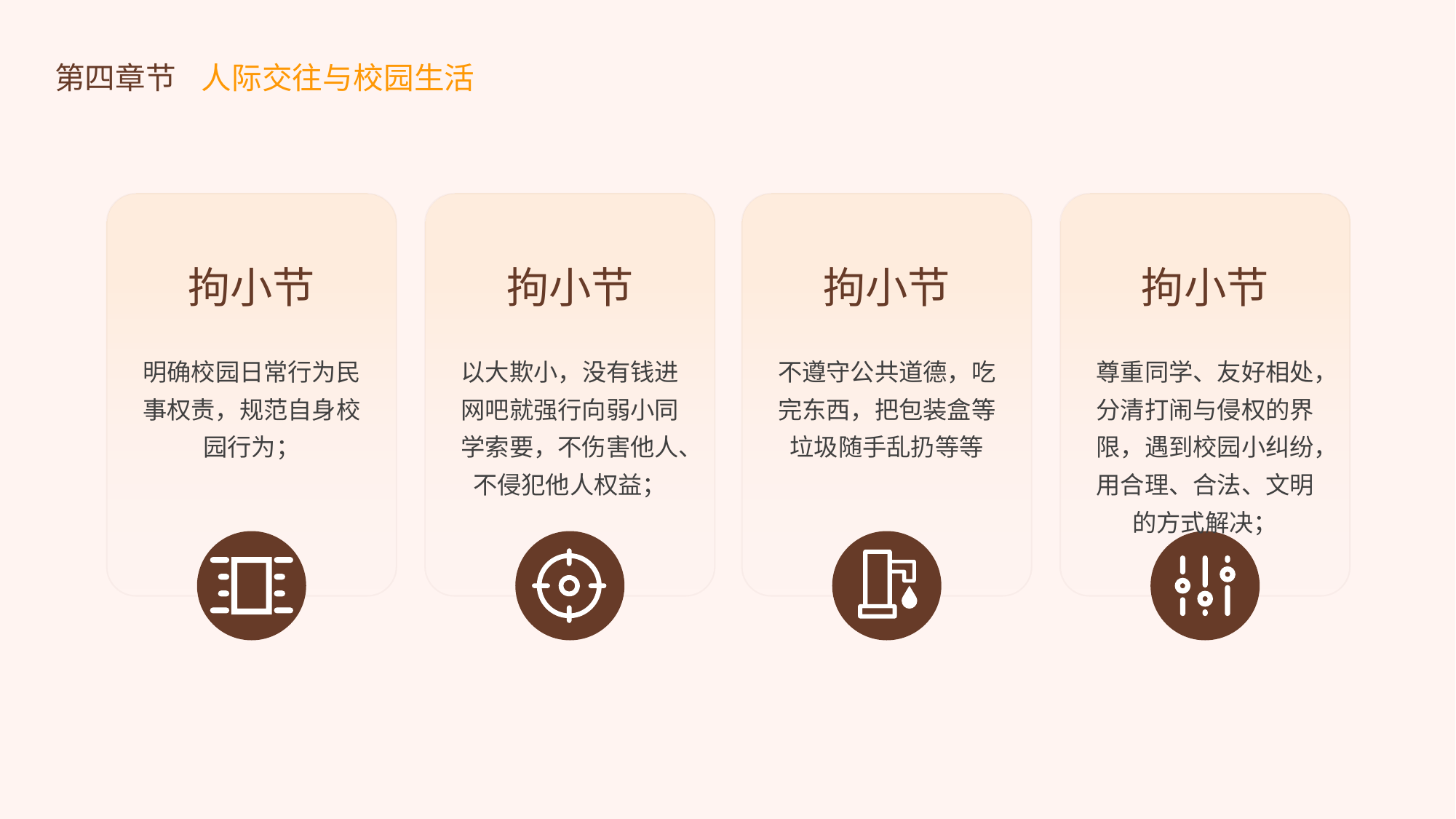

第四章节
人际交往与校园生活

拘小节
拘小节
拘小节
拘小节
明确校园日常行为民事权责，规范自身校园行为；
以大欺小，没有钱进网吧就强行向弱小同学索要，不伤害他人、不侵犯他人权益；
不遵守公共道德，吃完东西，把包装盒等垃圾随手乱扔等等
尊重同学、友好相处，分清打闹与侵权的界限，遇到校园小纠纷，用合理、合法、文明的方式解决；